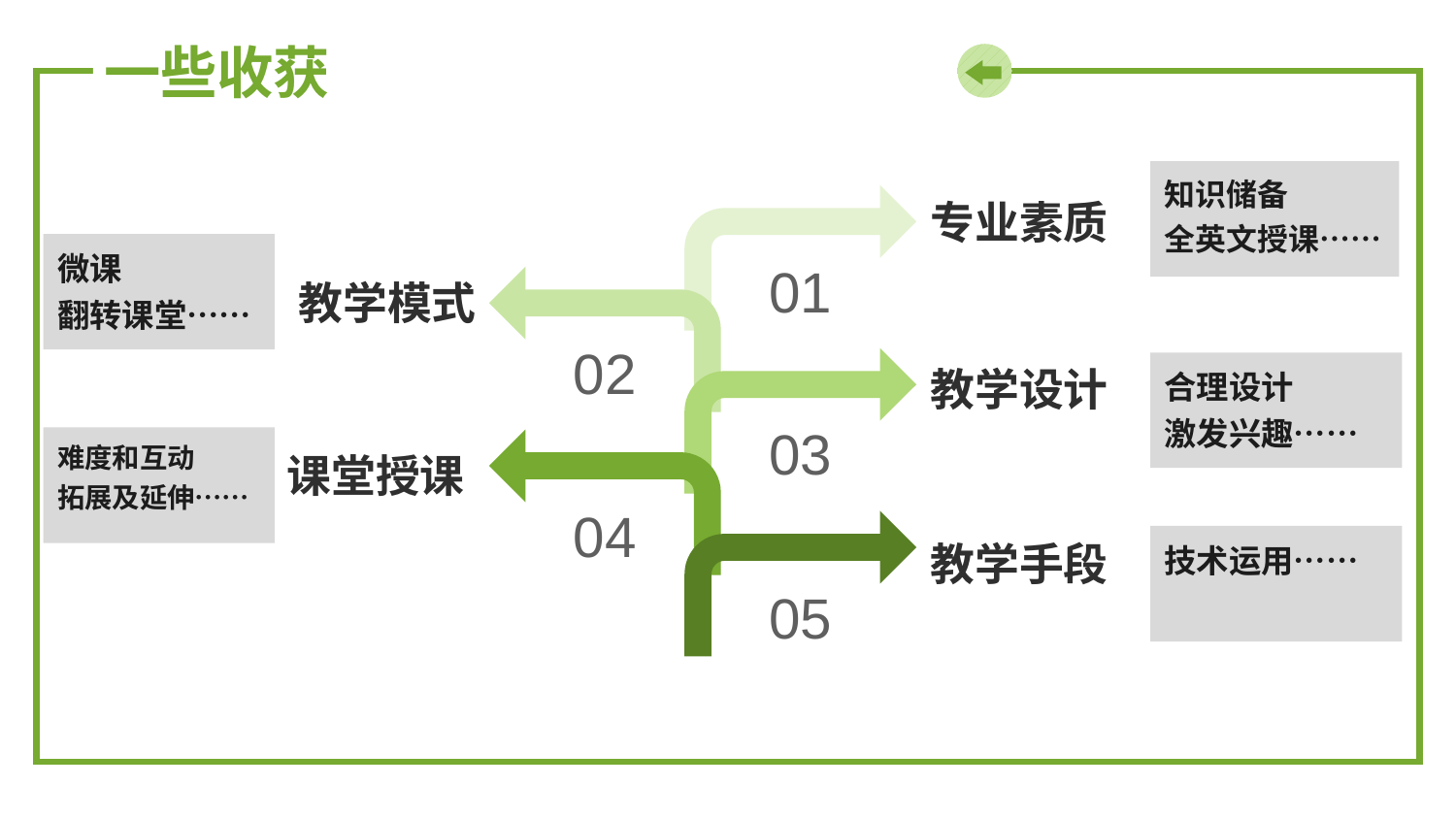

# 一些收获
知识储备
全英文授课……
专业素质

微课
翻转课堂……
01
教学模式

02
教学设计

合理设计
激发兴趣……
03
难度和互动
拓展及延伸……

课堂授课
04

教学手段
技术运用……
05